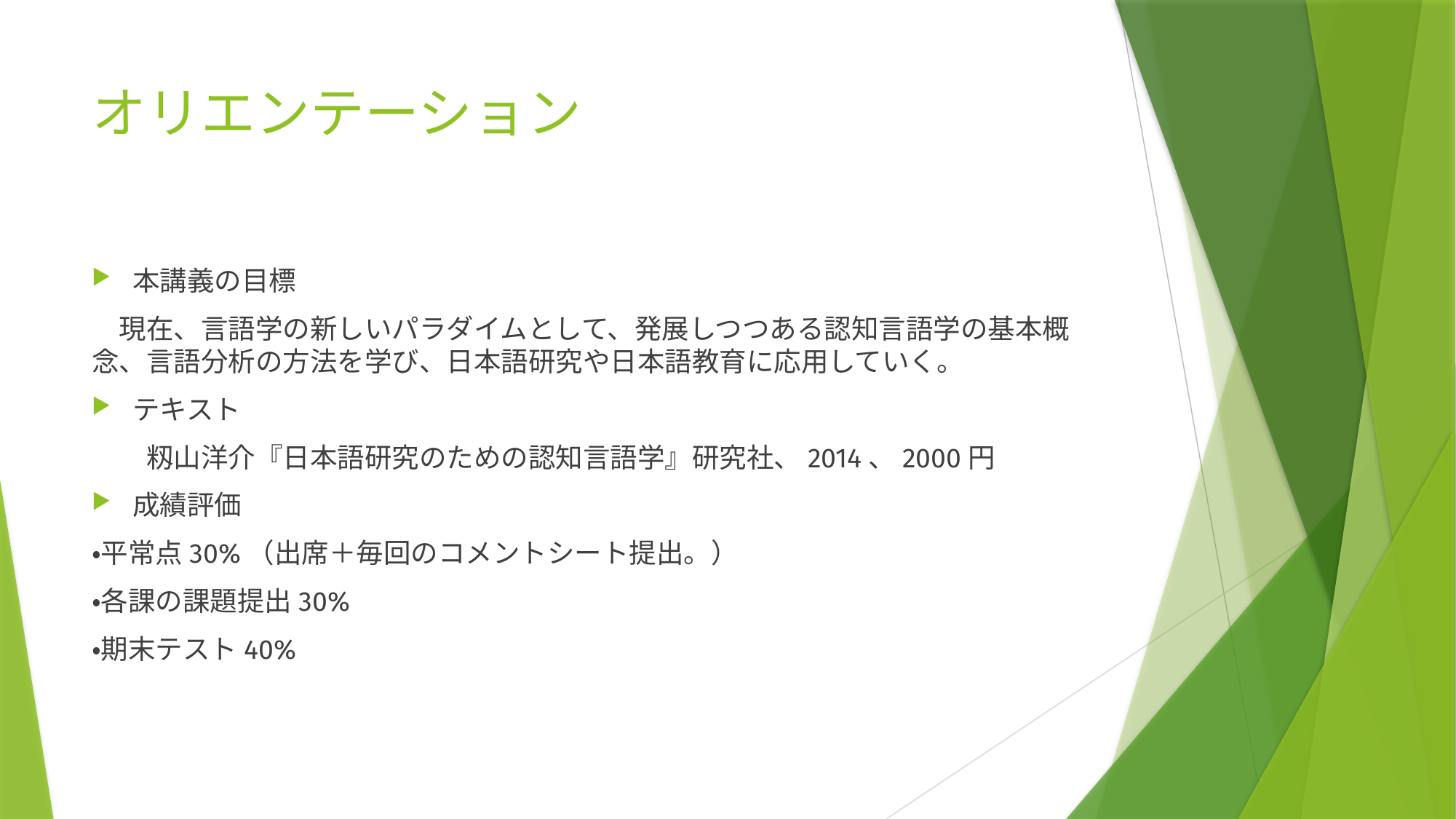

# オリエンテーション
本講義の目標
　現在、言語学の新しいパラダイムとして、発展しつつある認知言語学の基本概念、言語分析の方法を学び、日本語研究や日本語教育に応用していく。
テキスト
　　籾山洋介『日本語研究のための認知言語学』研究社、2014、2000円
成績評価
・平常点30%（出席＋毎回のコメントシート提出。）
・各課の課題提出30%
・期末テスト40%